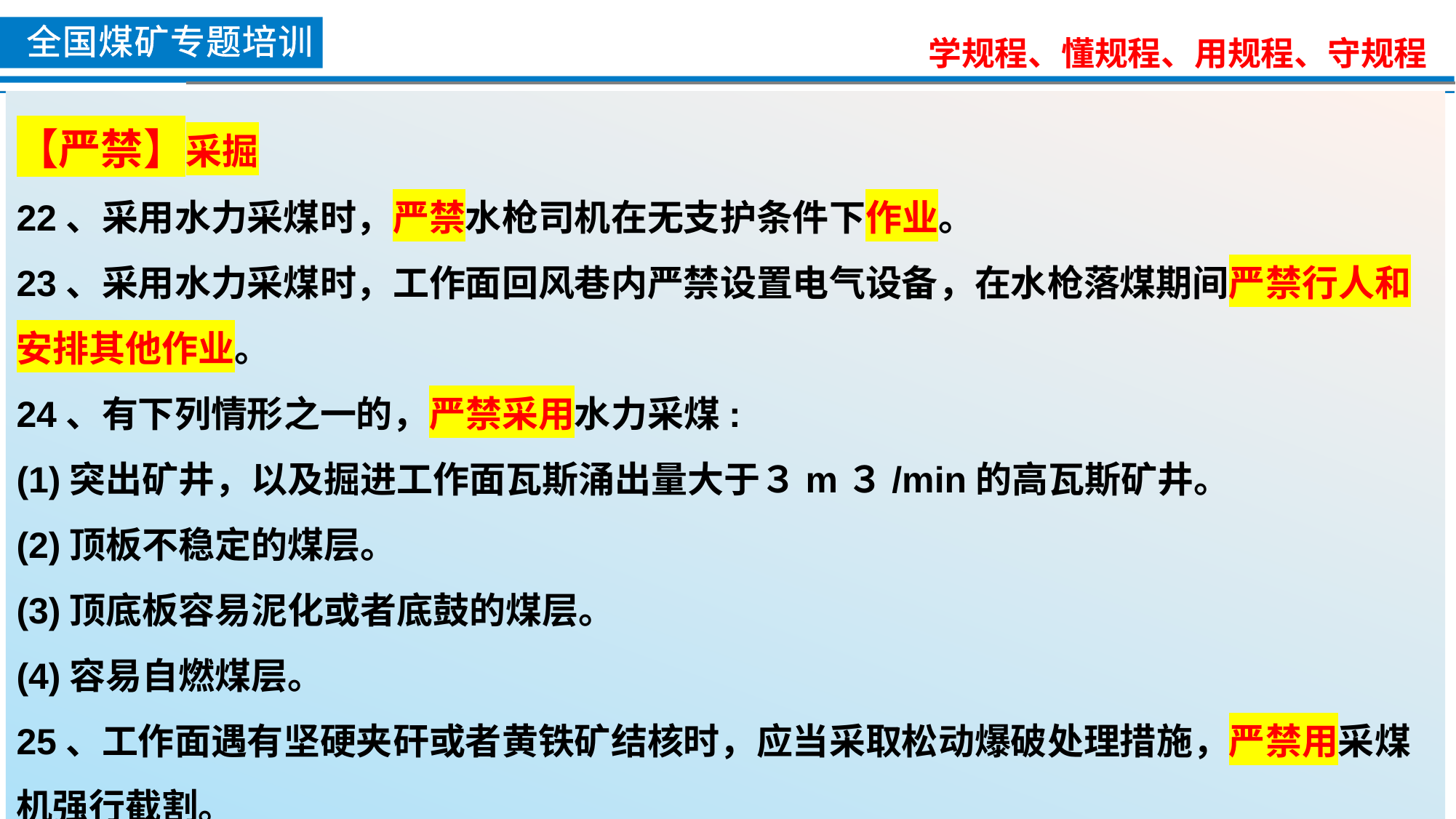

【严禁】采掘
22、采用水力采煤时，严禁水枪司机在无支护条件下作业。
23、采用水力采煤时，工作面回风巷内严禁设置电气设备，在水枪落煤期间严禁行人和安排其他作业。
24、有下列情形之一的，严禁采用水力采煤:
(1)突出矿井，以及掘进工作面瓦斯涌出量大于３m３/min的高瓦斯矿井。
(2)顶板不稳定的煤层。
(3)顶底板容易泥化或者底鼓的煤层。
(4)容易自燃煤层。
25、工作面遇有坚硬夹矸或者黄铁矿结核时，应当采取松动爆破处理措施，严禁用采煤机强行截割。